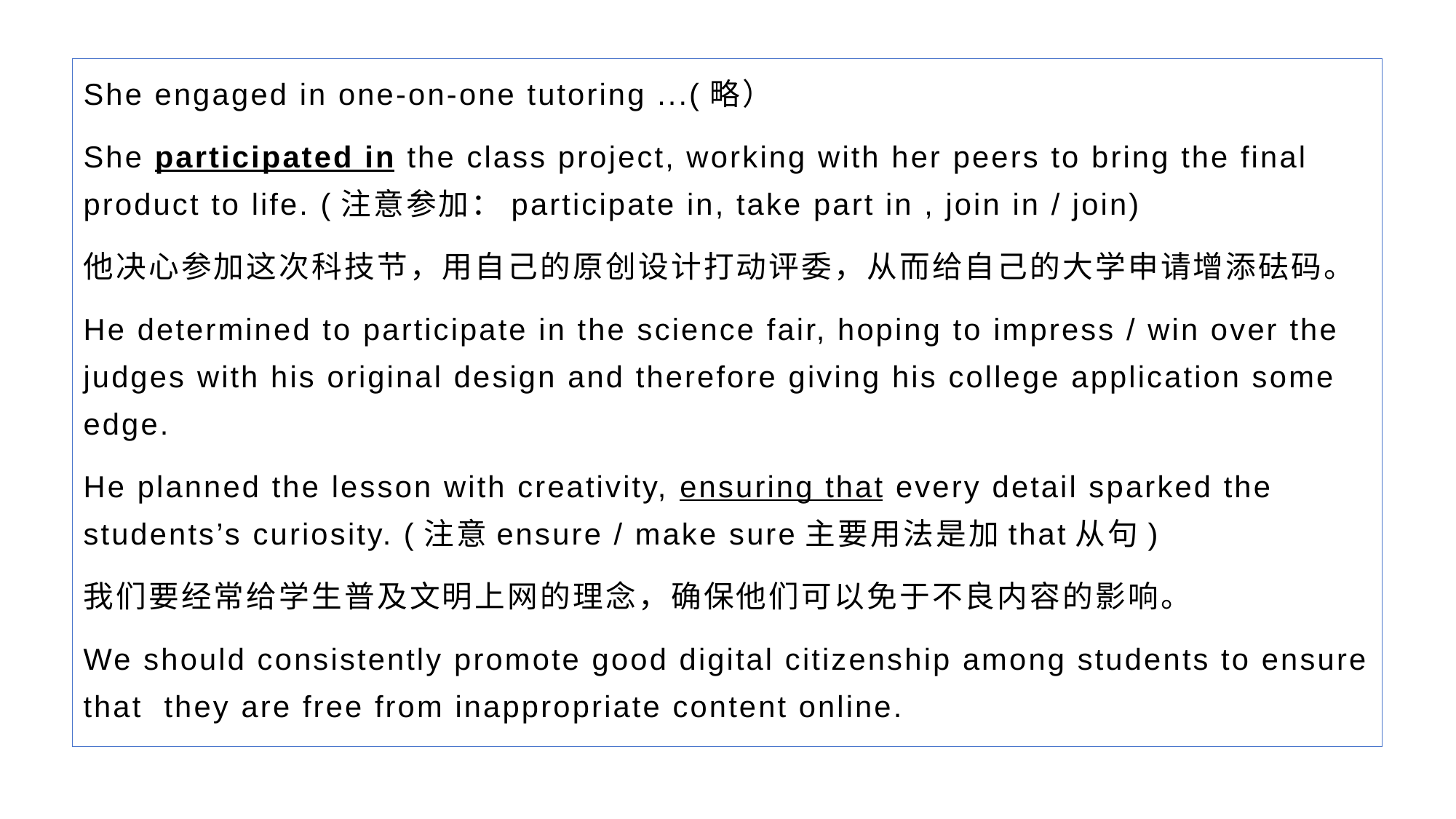

She engaged in one-on-one tutoring ...(略）
She participated in the class project, working with her peers to bring the final product to life. (注意参加：participate in, take part in , join in / join)
他决心参加这次科技节，用自己的原创设计打动评委，从而给自己的大学申请增添砝码。
He determined to participate in the science fair, hoping to impress / win over the judges with his original design and therefore giving his college application some edge.
He planned the lesson with creativity, ensuring that every detail sparked the students’s curiosity. (注意ensure / make sure主要用法是加that从句)
我们要经常给学生普及文明上网的理念，确保他们可以免于不良内容的影响。
We should consistently promote good digital citizenship among students to ensure that  they are free from inappropriate content online.